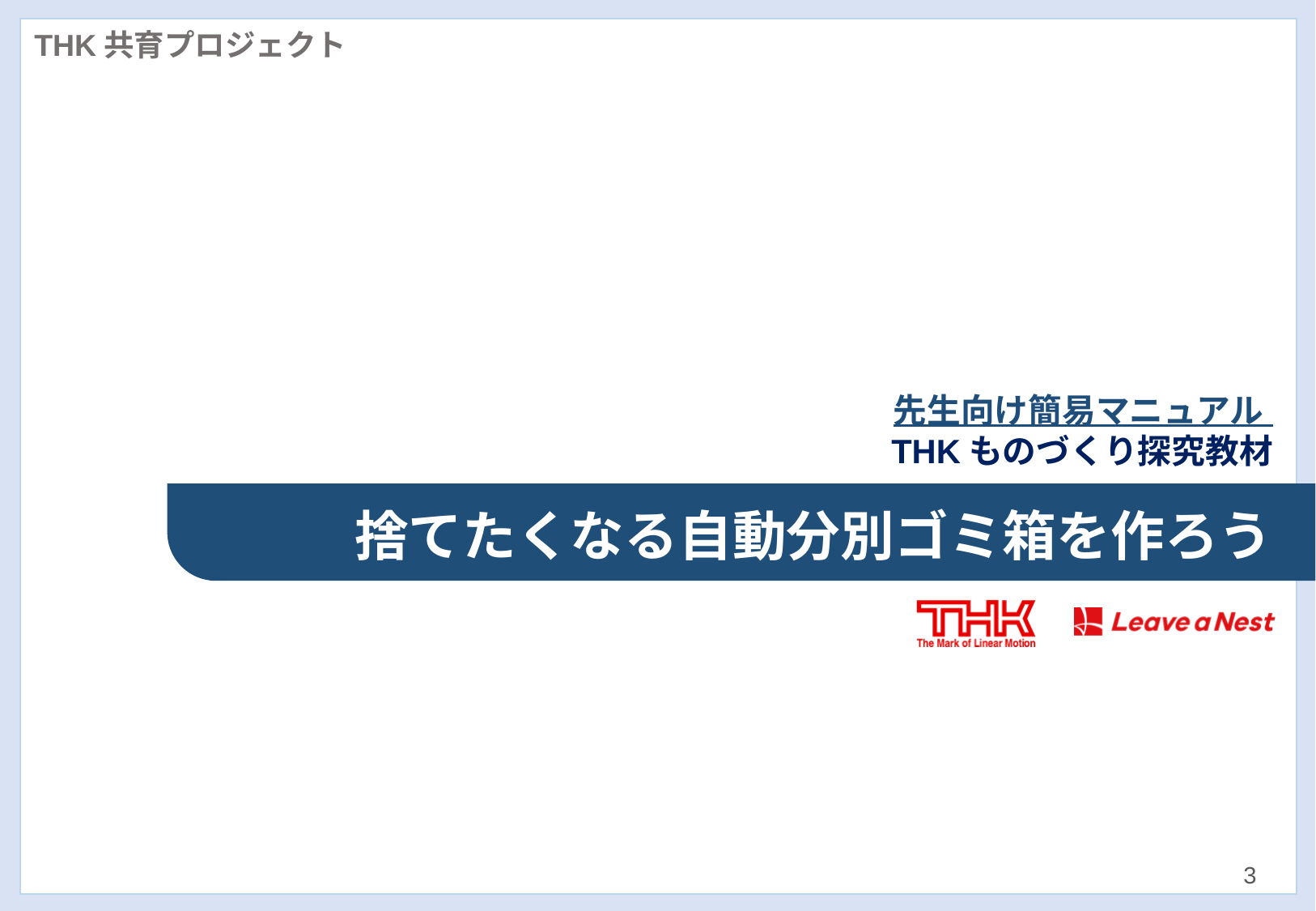

THK共育プロジェクト
先生向け簡易マニュアル
THKものづくり探究教材
捨てたくなる自動分別ゴミ箱を作ろう